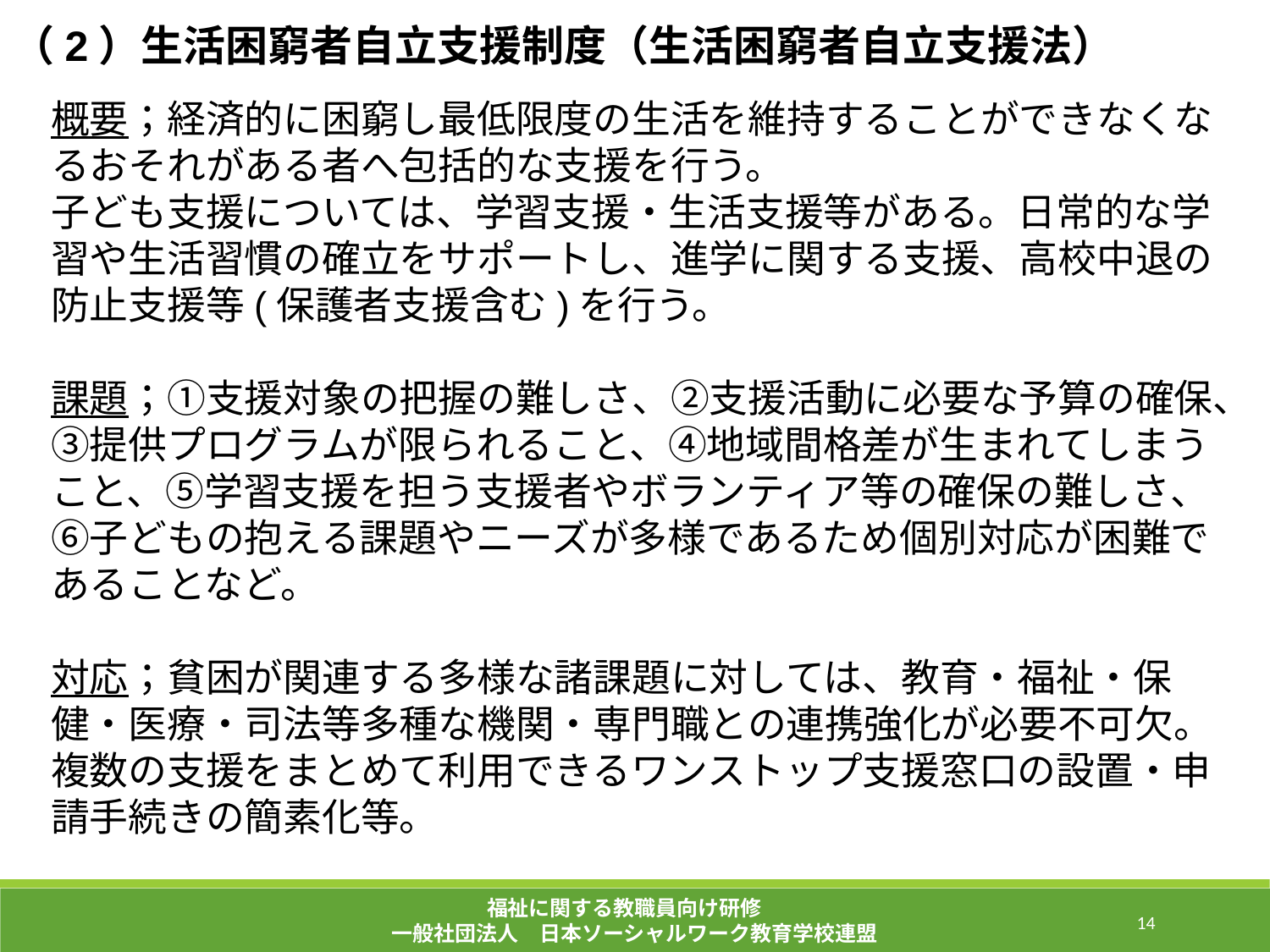

（2）生活困窮者自立支援制度（生活困窮者自立支援法）
概要；経済的に困窮し最低限度の生活を維持することができなくなるおそれがある者へ包括的な支援を行う。
子ども支援については、学習支援・生活支援等がある。日常的な学習や生活習慣の確立をサポートし、進学に関する支援、高校中退の防止支援等(保護者支援含む)を行う。

課題；①支援対象の把握の難しさ、②支援活動に必要な予算の確保、③提供プログラムが限られること、④地域間格差が生まれてしまうこと、⑤学習支援を担う支援者やボランティア等の確保の難しさ、⑥子どもの抱える課題やニーズが多様であるため個別対応が困難であることなど。

対応；貧困が関連する多様な諸課題に対しては、教育・福祉・保健・医療・司法等多種な機関・専門職との連携強化が必要不可欠。複数の支援をまとめて利用できるワンストップ支援窓口の設置・申請手続きの簡素化等。
福祉に関する教職員向け研修
一般社団法人　日本ソーシャルワーク教育学校連盟
14